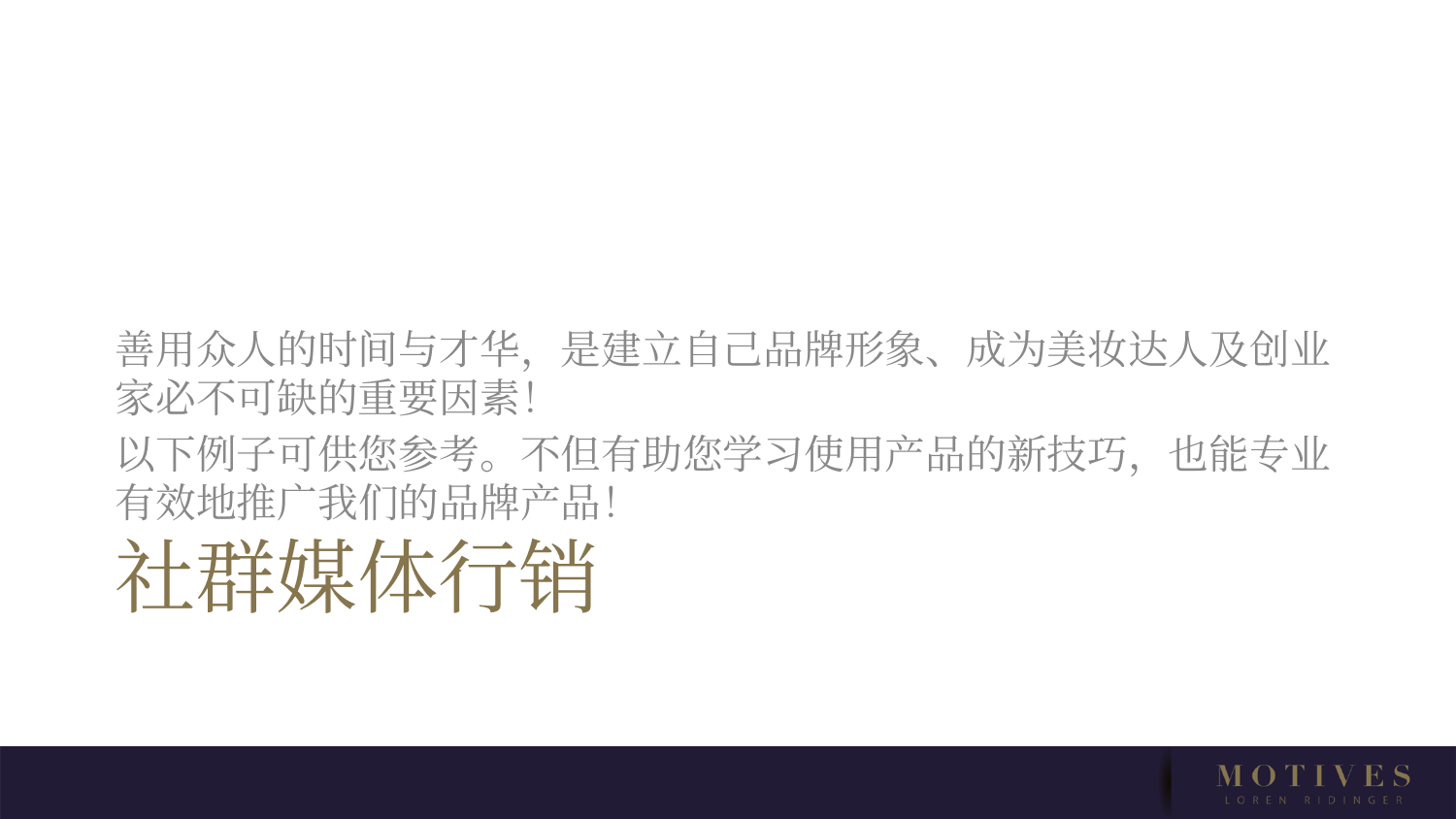

善用众人的时间与才华，是建立自己品牌形象、成为美妆达人及创业家必不可缺的重要因素！
以下例子可供您参考。不但有助您学习使用产品的新技巧，也能专业有效地推广我们的品牌产品！
# 社群媒体行销